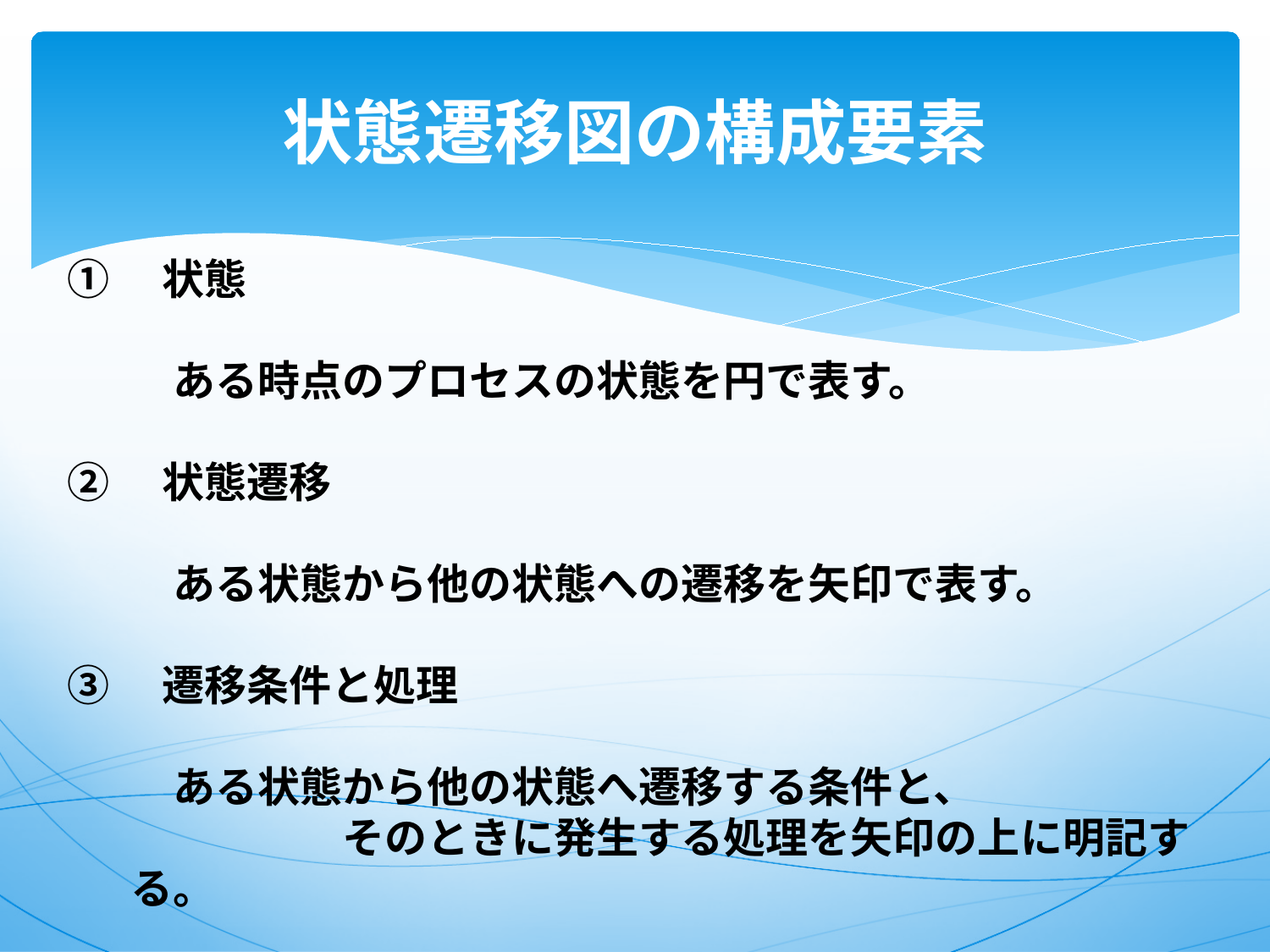

# 状態遷移図の構成要素
①　状態

　ある時点のプロセスの状態を円で表す。

②　状態遷移

　ある状態から他の状態への遷移を矢印で表す。

③　遷移条件と処理

　ある状態から他の状態へ遷移する条件と、
　　　　　そのときに発生する処理を矢印の上に明記する。